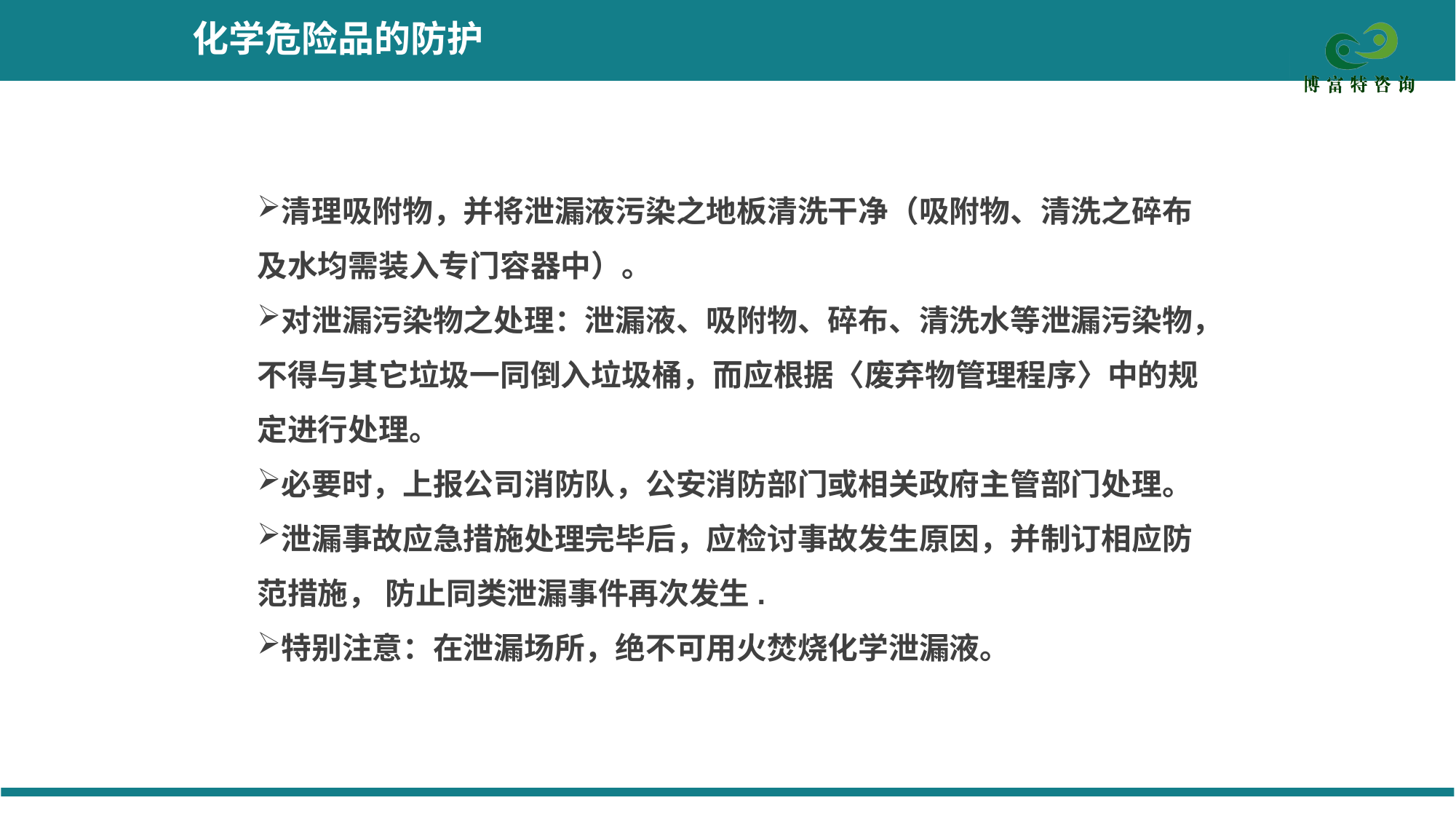

化学危险品的防护
清理吸附物，并将泄漏液污染之地板清洗干净（吸附物、清洗之碎布及水均需装入专门容器中）。
对泄漏污染物之处理：泄漏液、吸附物、碎布、清洗水等泄漏污染物，不得与其它垃圾一同倒入垃圾桶，而应根据〈废弃物管理程序〉中的规定进行处理。
必要时，上报公司消防队，公安消防部门或相关政府主管部门处理。
泄漏事故应急措施处理完毕后，应检讨事故发生原因，并制订相应防范措施， 防止同类泄漏事件再次发生.
特别注意：在泄漏场所，绝不可用火焚烧化学泄漏液。